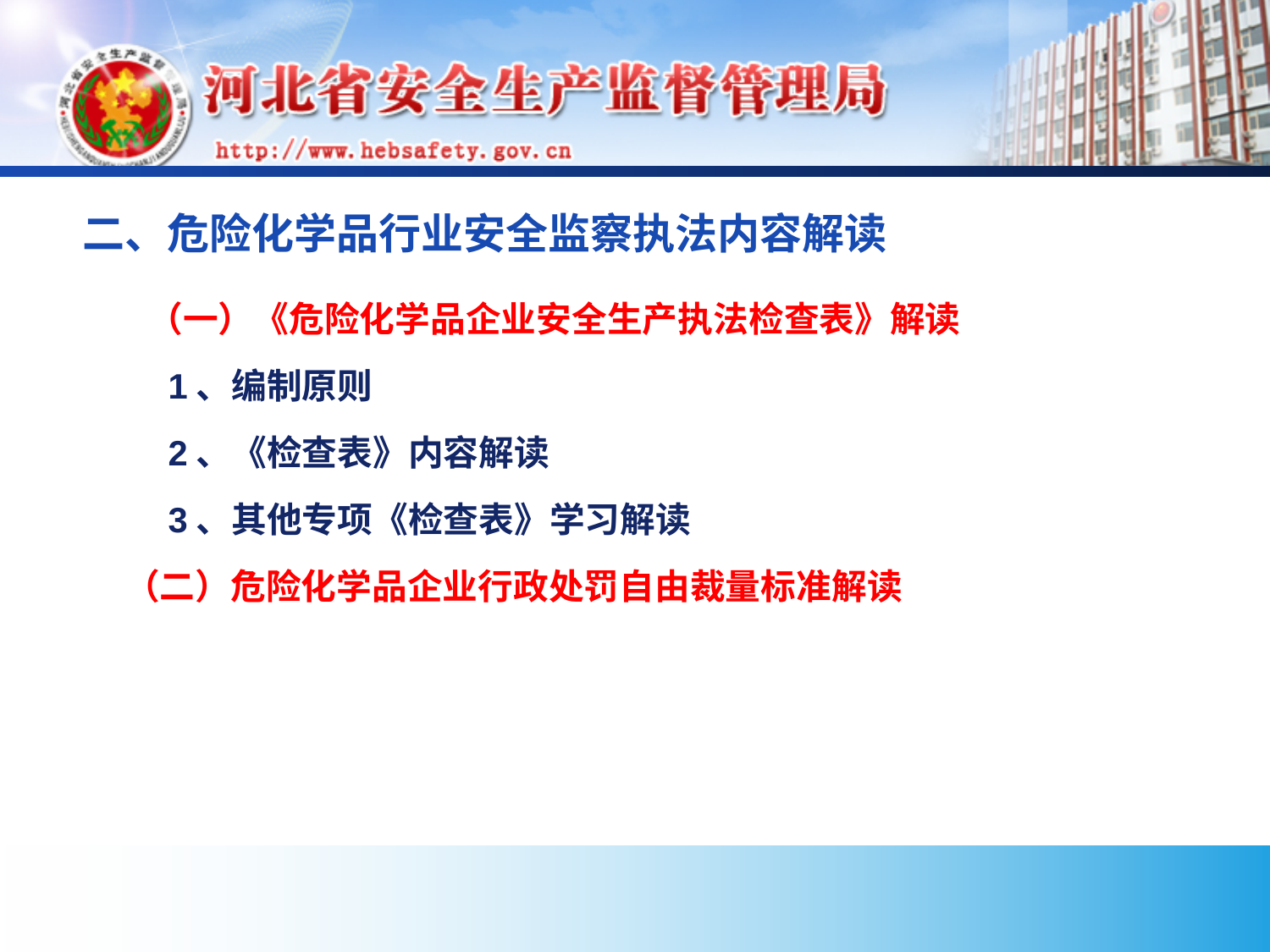

# 二、危险化学品行业安全监察执法内容解读
（一）《危险化学品企业安全生产执法检查表》解读
       1、编制原则
       2、《检查表》内容解读
       3、其他专项《检查表》学习解读
  （二）危险化学品企业行政处罚自由裁量标准解读